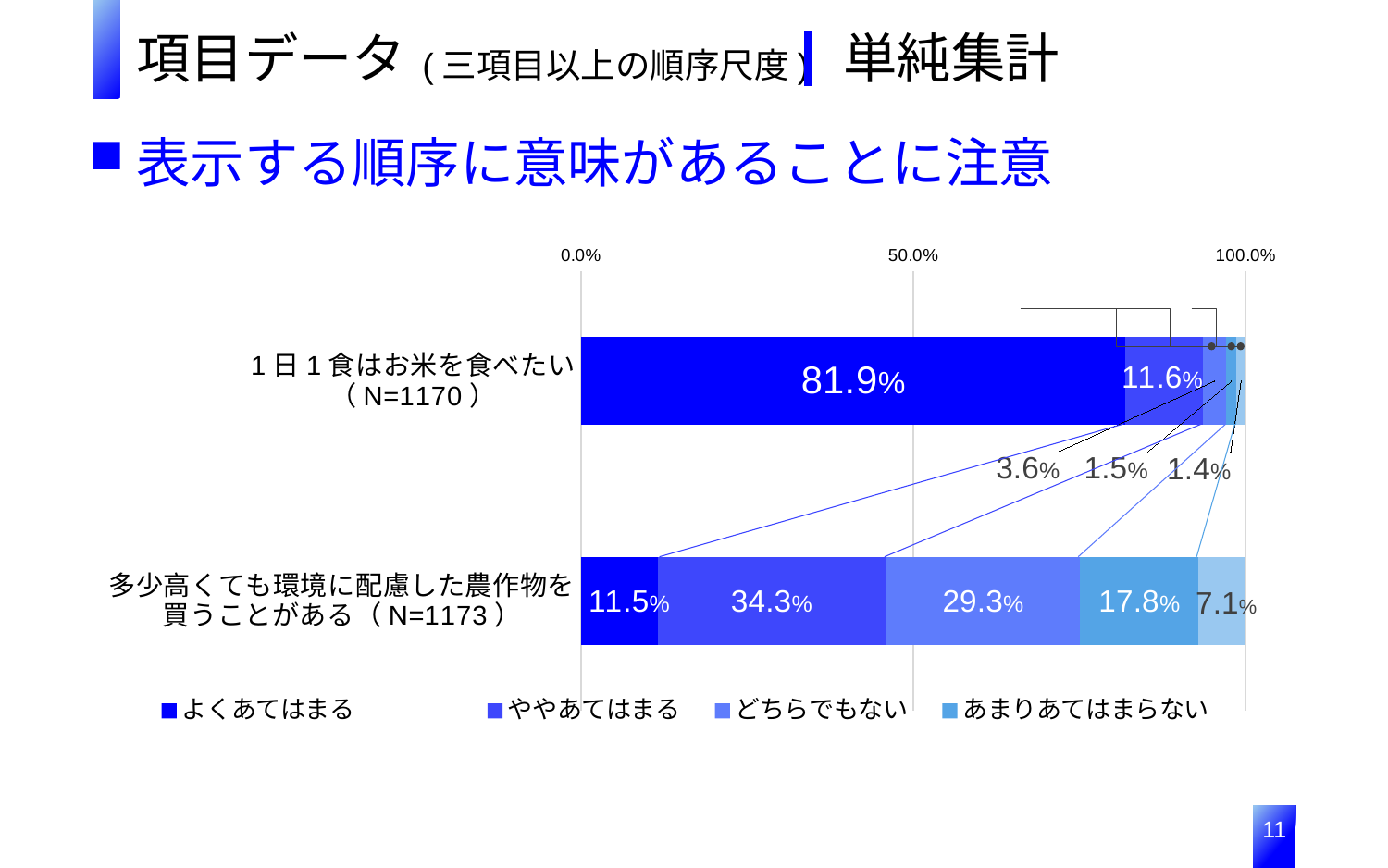

項目データ (三項目以上の順序尺度)
単純集計
表示する順序に意味があることに注意

### Chart

| Category | よくあてはまる | ややあてはまる | どちらでもない | あまりあてはまらない | まったくあてはまらない |
|---|---|---|---|---|---|
| 1日1食はお米を食べたい（N=1170） | 0.819 | 0.116 | 0.036 | 0.015 | 0.014 |
| 多少高くても環境に配慮した農作物を買うことがある（N=1173） | 0.115 | 0.343 | 0.293 | 0.178 | 0.071 |